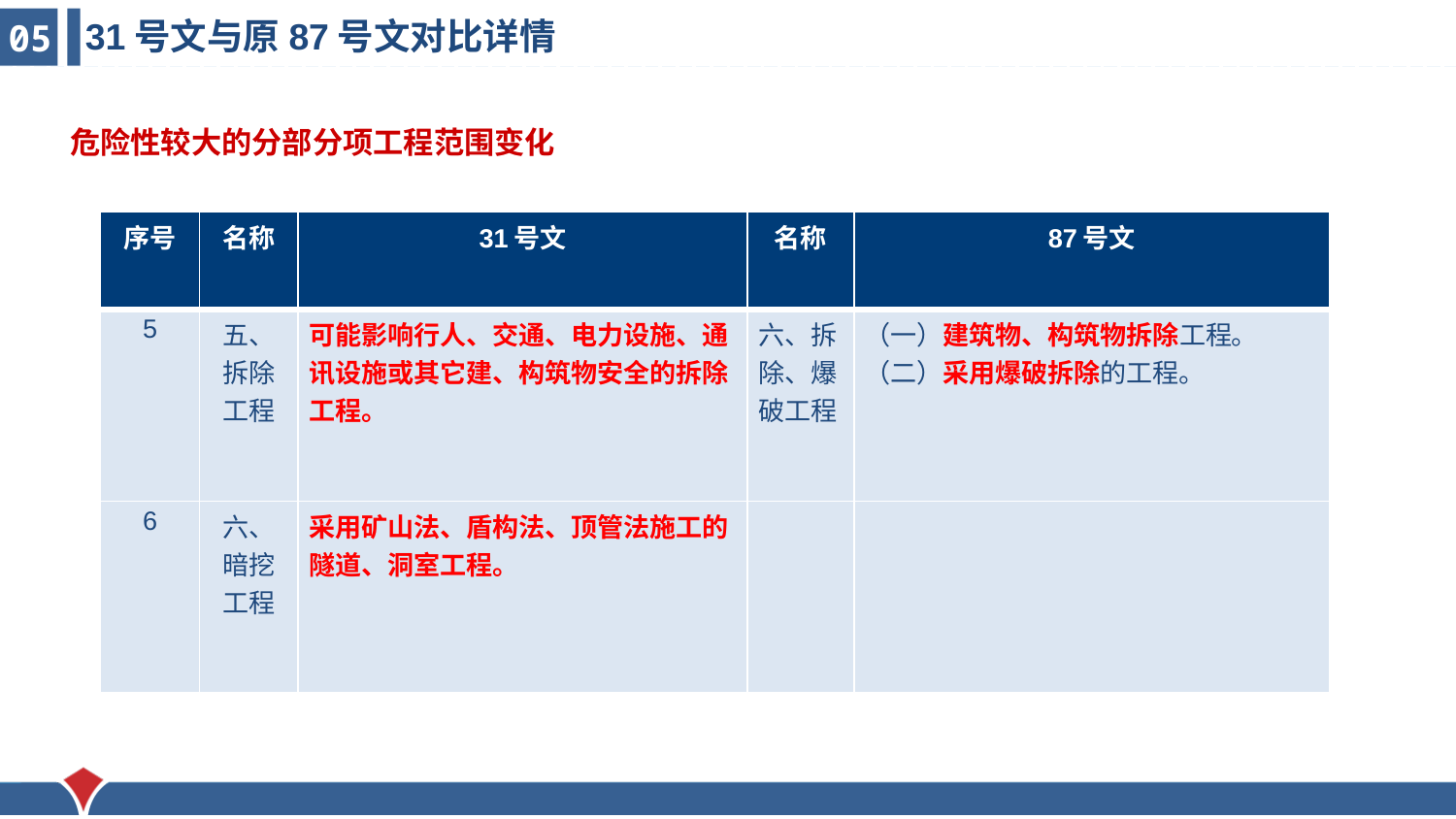

31号文与原87号文对比详情
05
危险性较大的分部分项工程范围变化
| 序号 | 名称 | 31号文 | 名称 | 87号文 |
| --- | --- | --- | --- | --- |
| 5 | 五、拆除工程 | 可能影响行人、交通、电力设施、通讯设施或其它建、构筑物安全的拆除工程。 | 六、拆除、爆破工程 | （一）建筑物、构筑物拆除工程。 （二）采用爆破拆除的工程。 |
| 6 | 六、暗挖工程 | 采用矿山法、盾构法、顶管法施工的隧道、洞室工程。 |  |  |